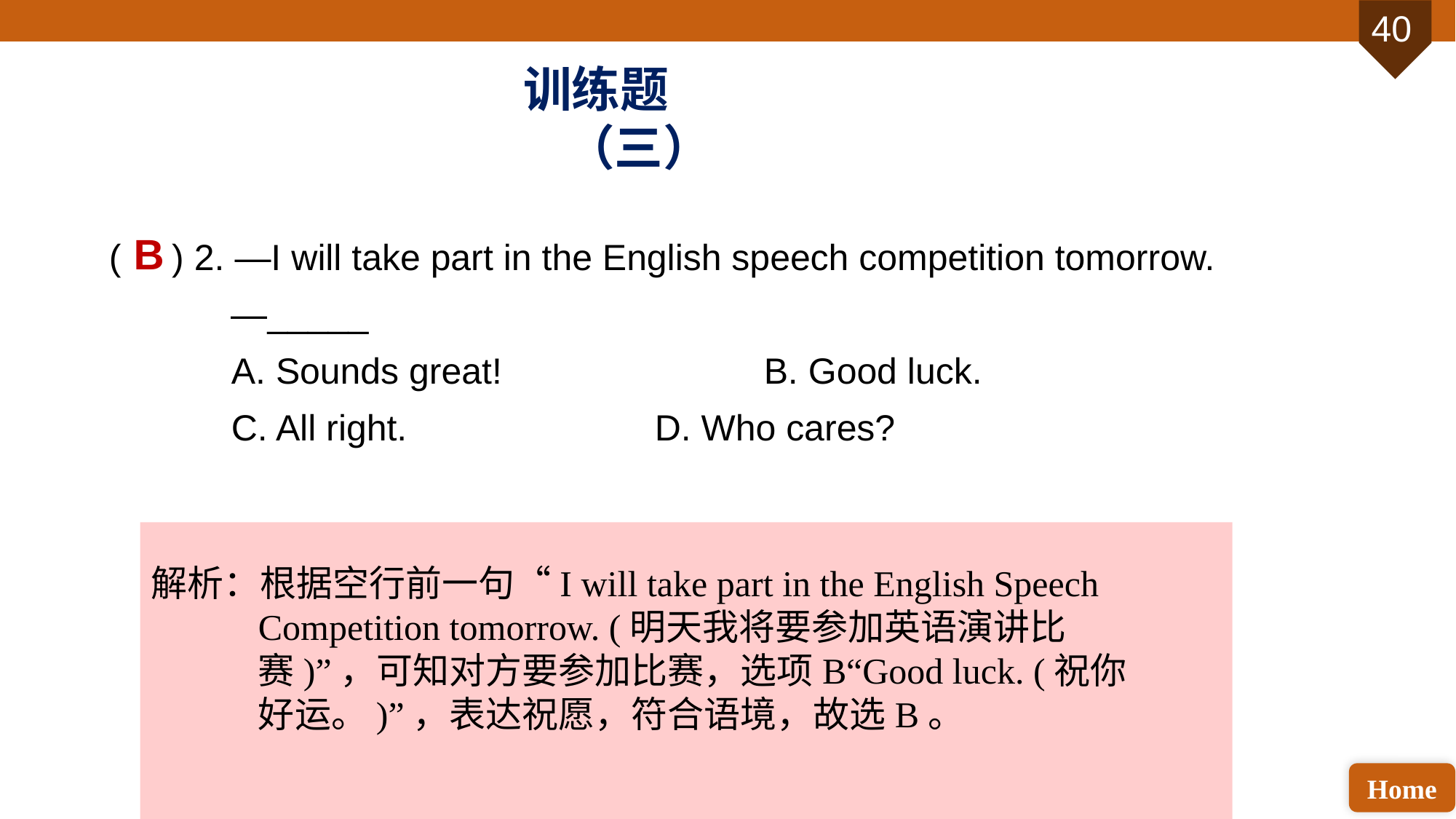

训练题（三）
(     ) 2. —I will take part in the English speech competition tomorrow.
            —_____
            A. Sounds great! 			B. Good luck.
            C. All right. 			D. Who cares?
B

解析：根据空行前一句“I will take part in the English Speech Competition tomorrow. (明天我将要参加英语演讲比赛)”，可知对方要参加比赛，选项B“Good luck. (祝你好运。)”，表达祝愿，符合语境，故选B。